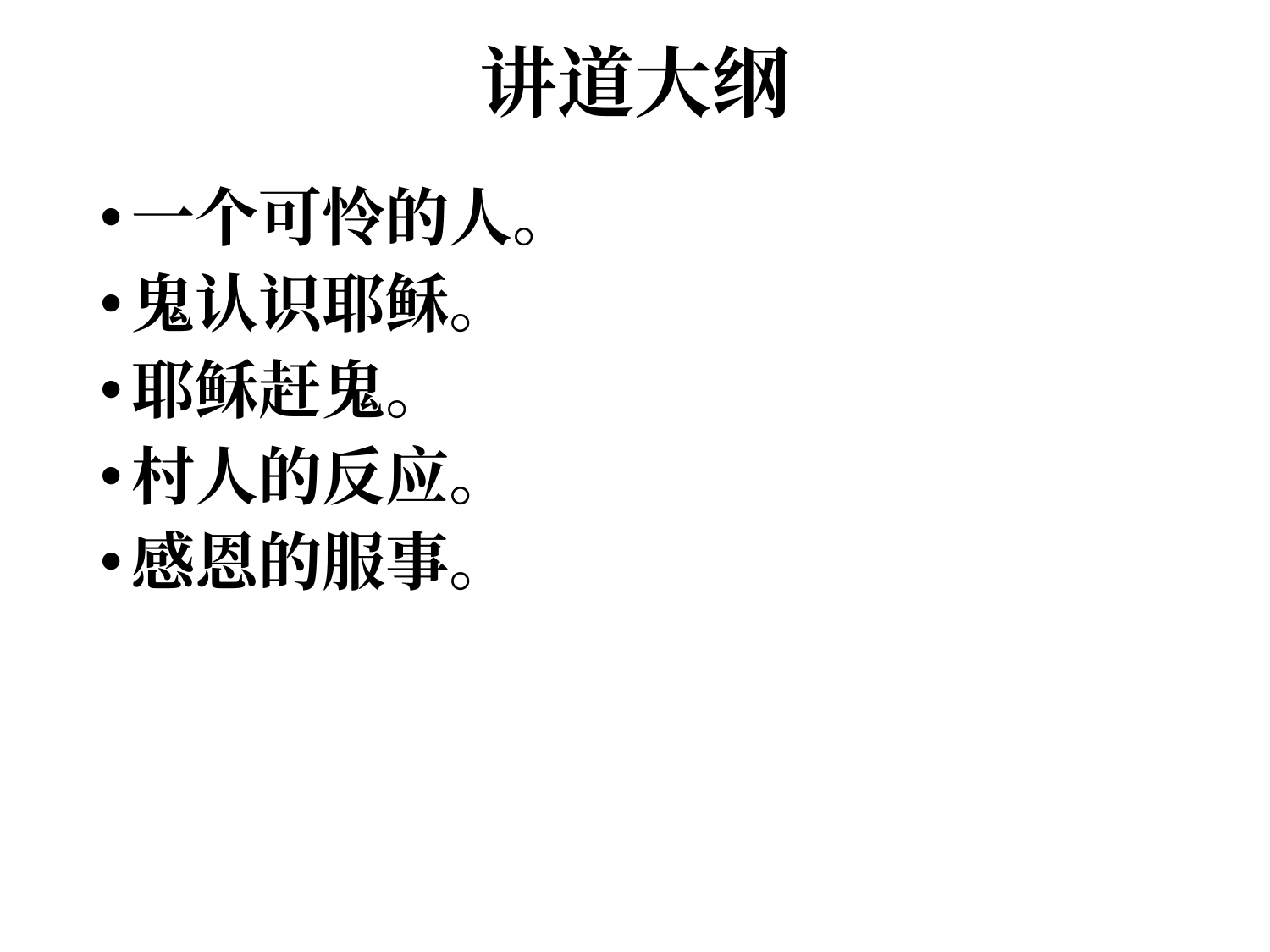

# 讲道大纲
一个可怜的人。
鬼认识耶稣。
耶稣赶鬼。
村人的反应。
感恩的服事。